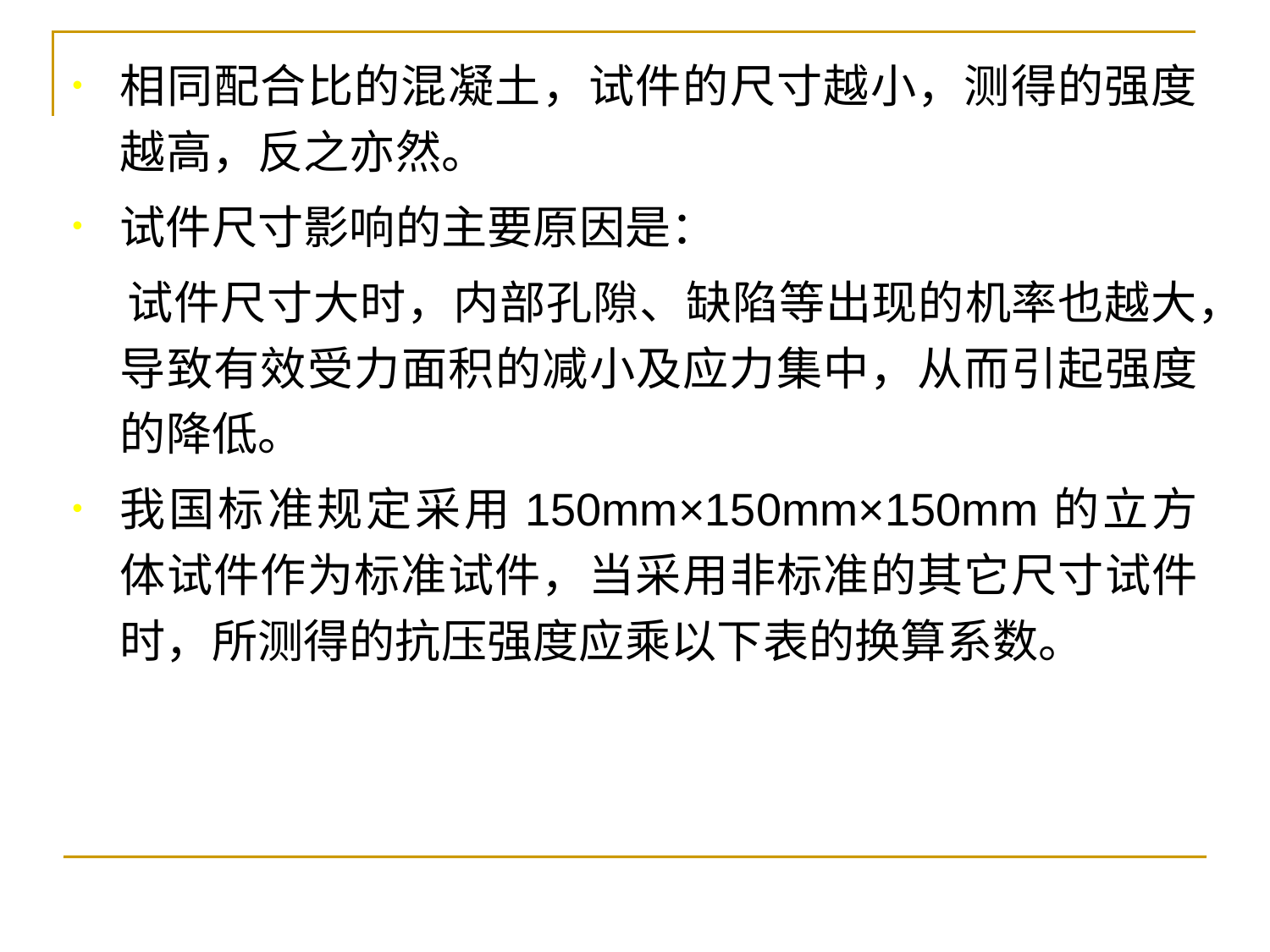

相同配合比的混凝土，试件的尺寸越小，测得的强度越高，反之亦然。
试件尺寸影响的主要原因是：
    试件尺寸大时，内部孔隙、缺陷等出现的机率也越大，导致有效受力面积的减小及应力集中，从而引起强度的降低。
我国标准规定采用150mm×150mm×150mm的立方体试件作为标准试件，当采用非标准的其它尺寸试件时，所测得的抗压强度应乘以下表的换算系数。